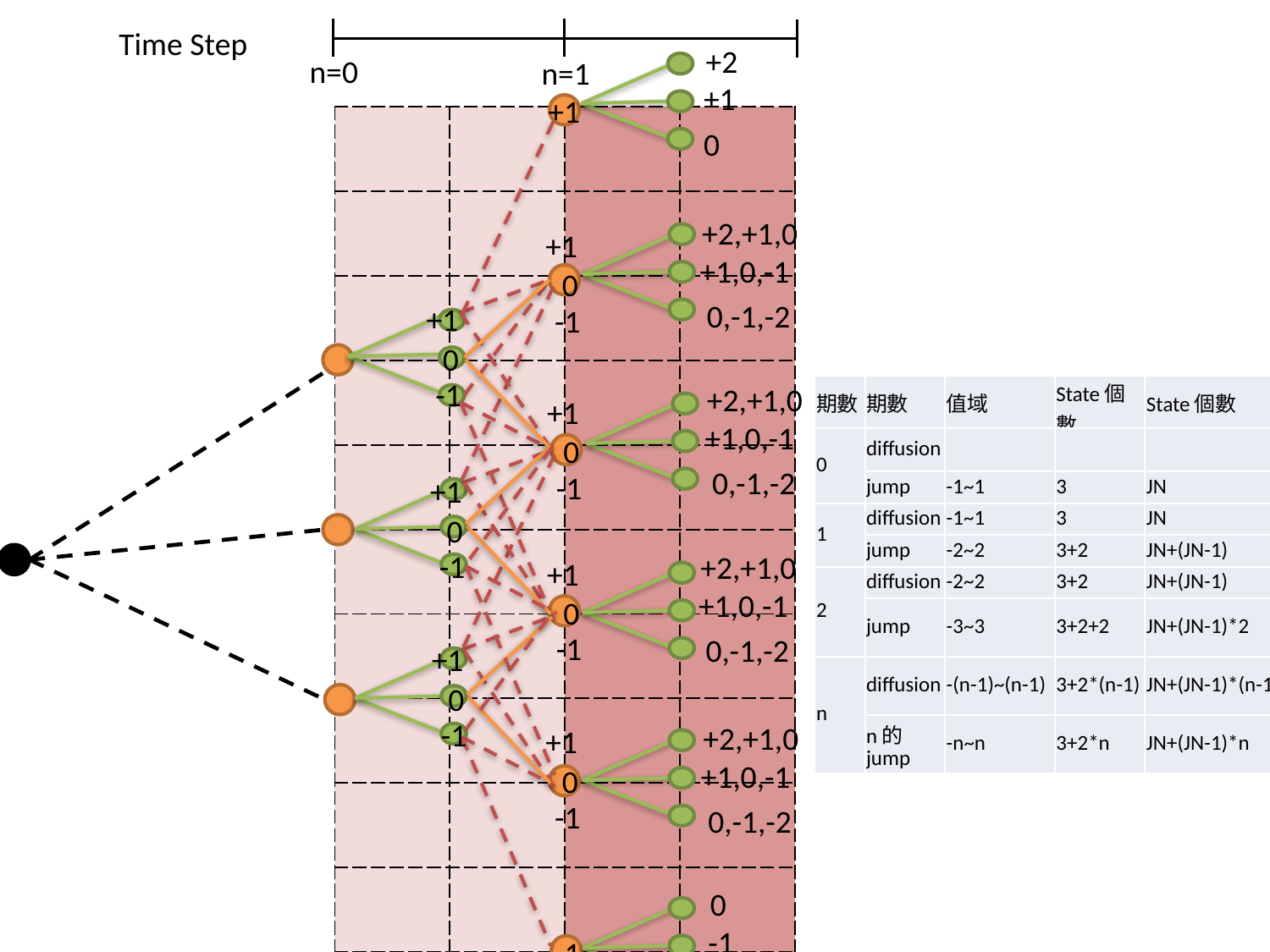

Time Step
n=0
n=1
+2
+1
0

+1

|  |  |  |  |
| --- | --- | --- | --- |
|  |  |  |  |
|  |  |  |  |
|  |  |  |  |
|  |  |  |  |
|  |  |  |  |
|  |  |  |  |
|  |  |  |  |
|  |  |  |  |
|  |  |  |  |
+2,+1,0
+1,0,-1
 0,-1,-2
+1
0
-1

+1
0
-1

+2,+1,0
+1,0,-1
 0,-1,-2
| 期數 | 期數 | 值域 | State個數 | State個數 |
| --- | --- | --- | --- | --- |
| 0 | diffusion |  |  |  |
|  | jump | -1~1 | 3 | JN |
| 1 | diffusion | -1~1 | 3 | JN |
|  | jump | -2~2 | 3+2 | JN+(JN-1) |
| 2 | diffusion | -2~2 | 3+2 | JN+(JN-1) |
|  | jump | -3~3 | 3+2+2 | JN+(JN-1)\*2 |
| n | diffusion | -(n-1)~(n-1) | 3+2\*(n-1) | JN+(JN-1)\*(n-1) |
|  | n的jump | -n~n | 3+2\*n | JN+(JN-1)\*n |

+1
0
-1

+1
0
-1

+2,+1,0
+1,0,-1
 0,-1,-2

+1
0
-1

+1
0
-1

+2,+1,0
+1,0,-1
 0,-1,-2
+1
0
-1

0
-1
-2

-1